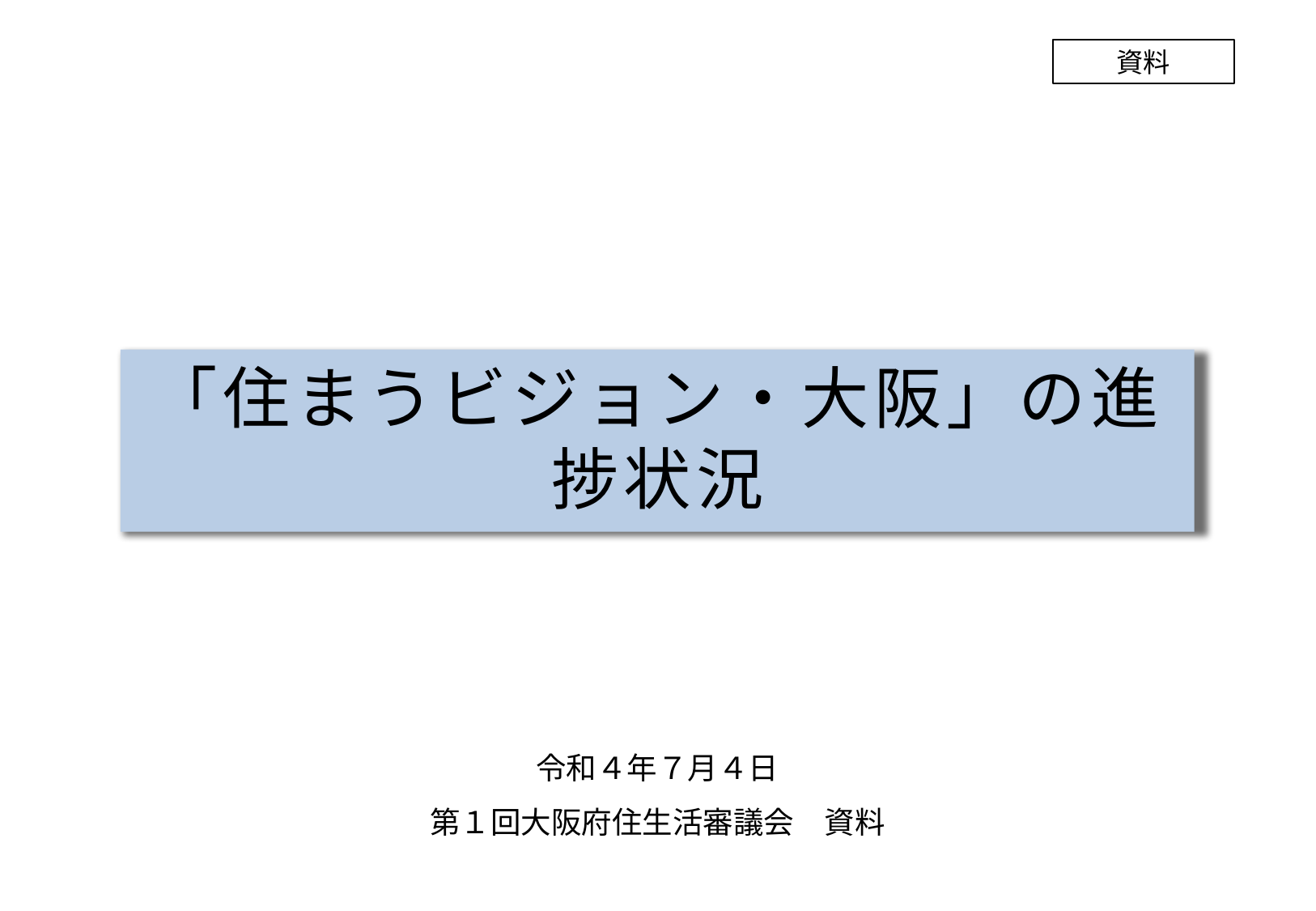

資料
「住まうビジョン・大阪」の進捗状況

令和４年７月４日
第１回大阪府住生活審議会　資料